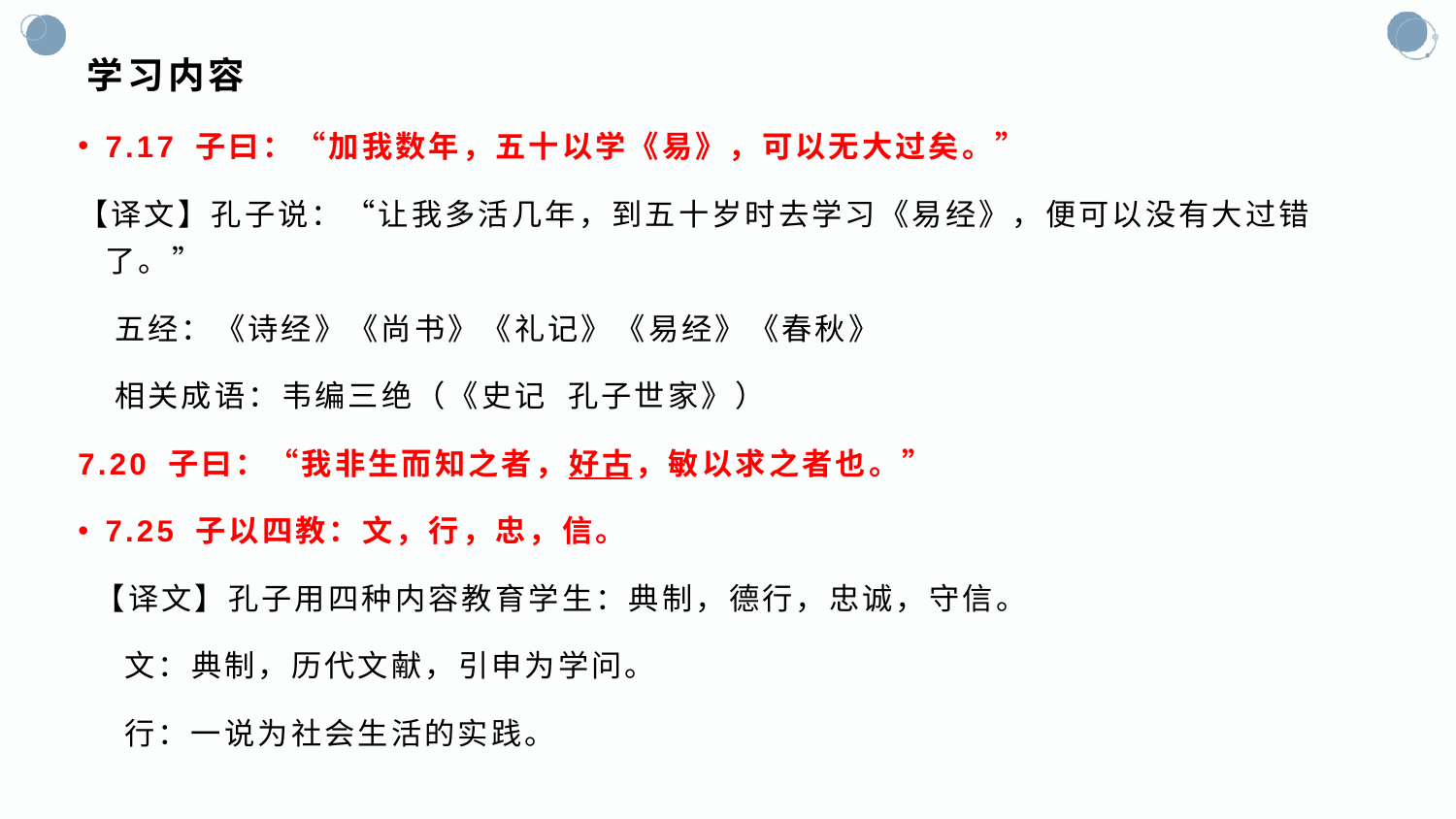

# 学习内容
7.17 子曰：“加我数年，五十以学《易》，可以无大过矣。”
【译文】孔子说：“让我多活几年，到五十岁时去学习《易经》，便可以没有大过错了。”
   五经：《诗经》《尚书》《礼记》《易经》《春秋》
   相关成语：韦编三绝（《史记  孔子世家》）
7.20 子曰：“我非生而知之者，好古，敏以求之者也。”
7.25 子以四教：文，行，忠，信。
 【译文】孔子用四种内容教育学生：典制，德行，忠诚，守信。
    文：典制，历代文献，引申为学问。
    行：一说为社会生活的实践。